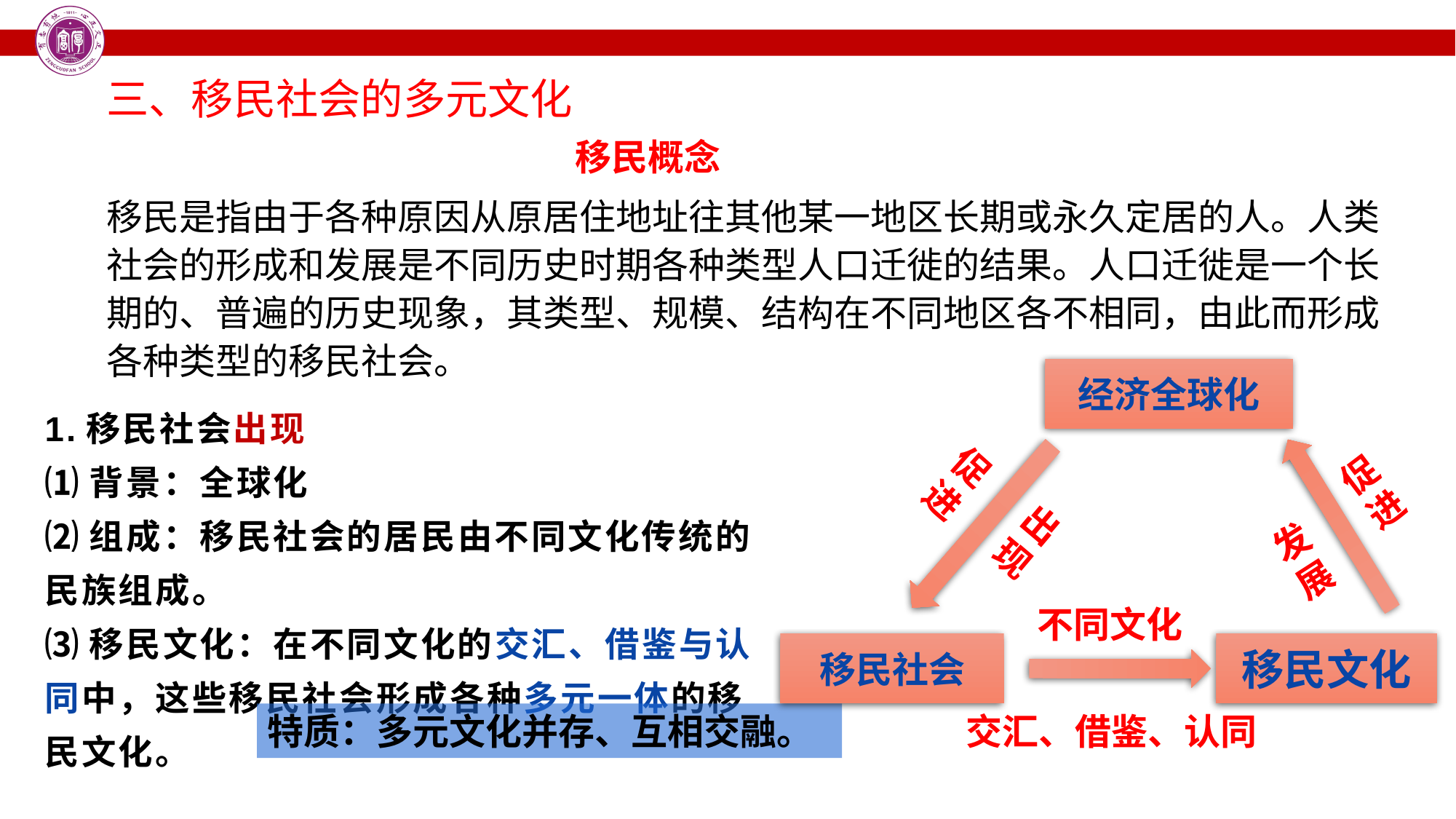

三、移民社会的多元文化
移民概念
移民是指由于各种原因从原居住地址往其他某一地区长期或永久定居的人。人类社会的形成和发展是不同历史时期各种类型人口迁徙的结果。人口迁徙是一个长期的、普遍的历史现象，其类型、规模、结构在不同地区各不相同，由此而形成各种类型的移民社会。
经济全球化
1.移民社会出现
⑴背景：全球化
⑵组成：移民社会的居民由不同文化传统的民族组成。
⑶移民文化：在不同文化的交汇、借鉴与认同中，这些移民社会形成各种多元一体的移民文化。

促进
促进
出现
发展

不同文化
移民社会
移民文化
交汇、借鉴、认同
特质：多元文化并存、互相交融。